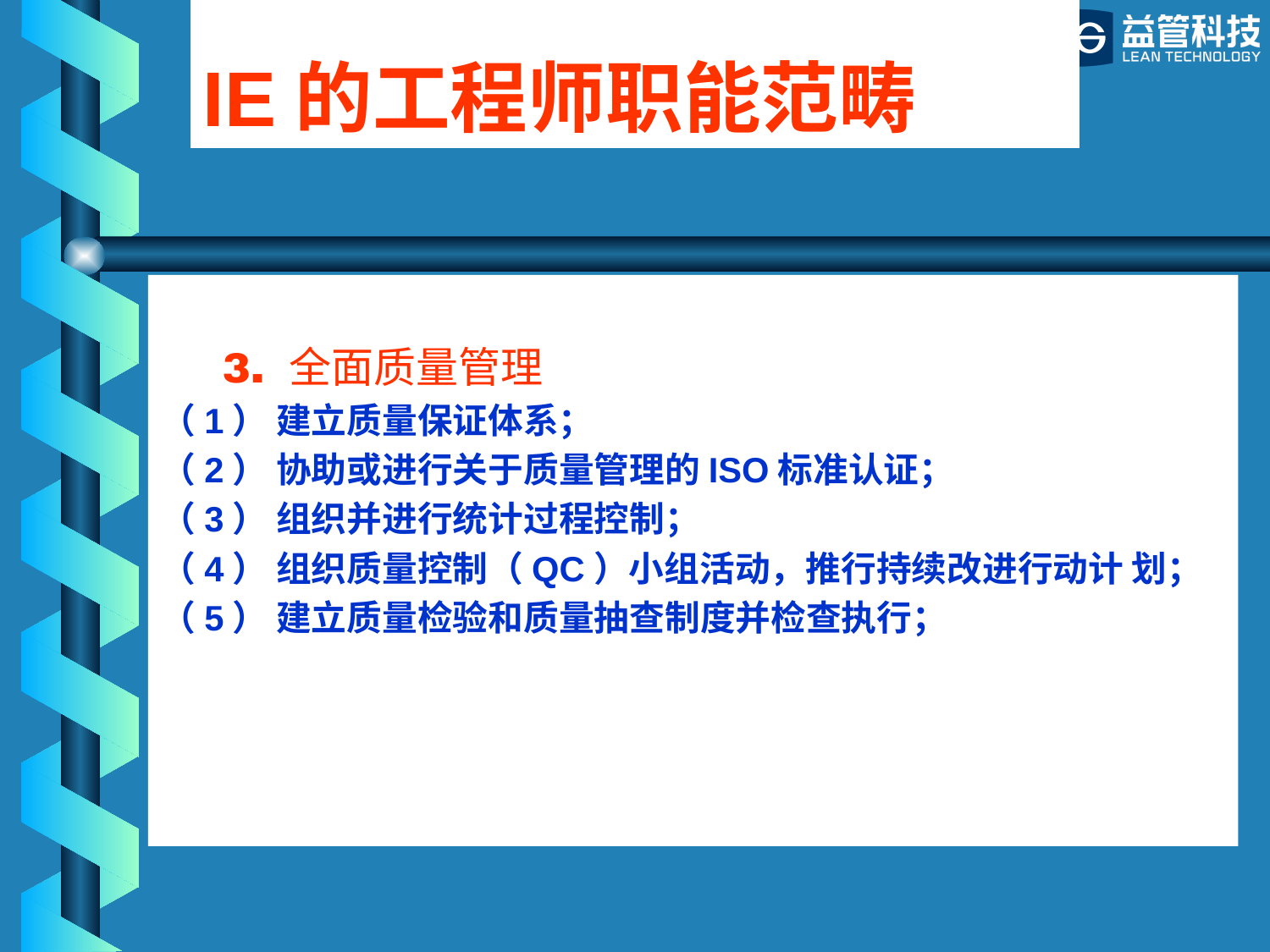

# IE的工程师职能范畴

 3. 全面质量管理
（1） 建立质量保证体系；
（2） 协助或进行关于质量管理的ISO标准认证；
（3） 组织并进行统计过程控制；
（4） 组织质量控制（QC）小组活动，推行持续改进行动计 划；
（5） 建立质量检验和质量抽查制度并检查执行；